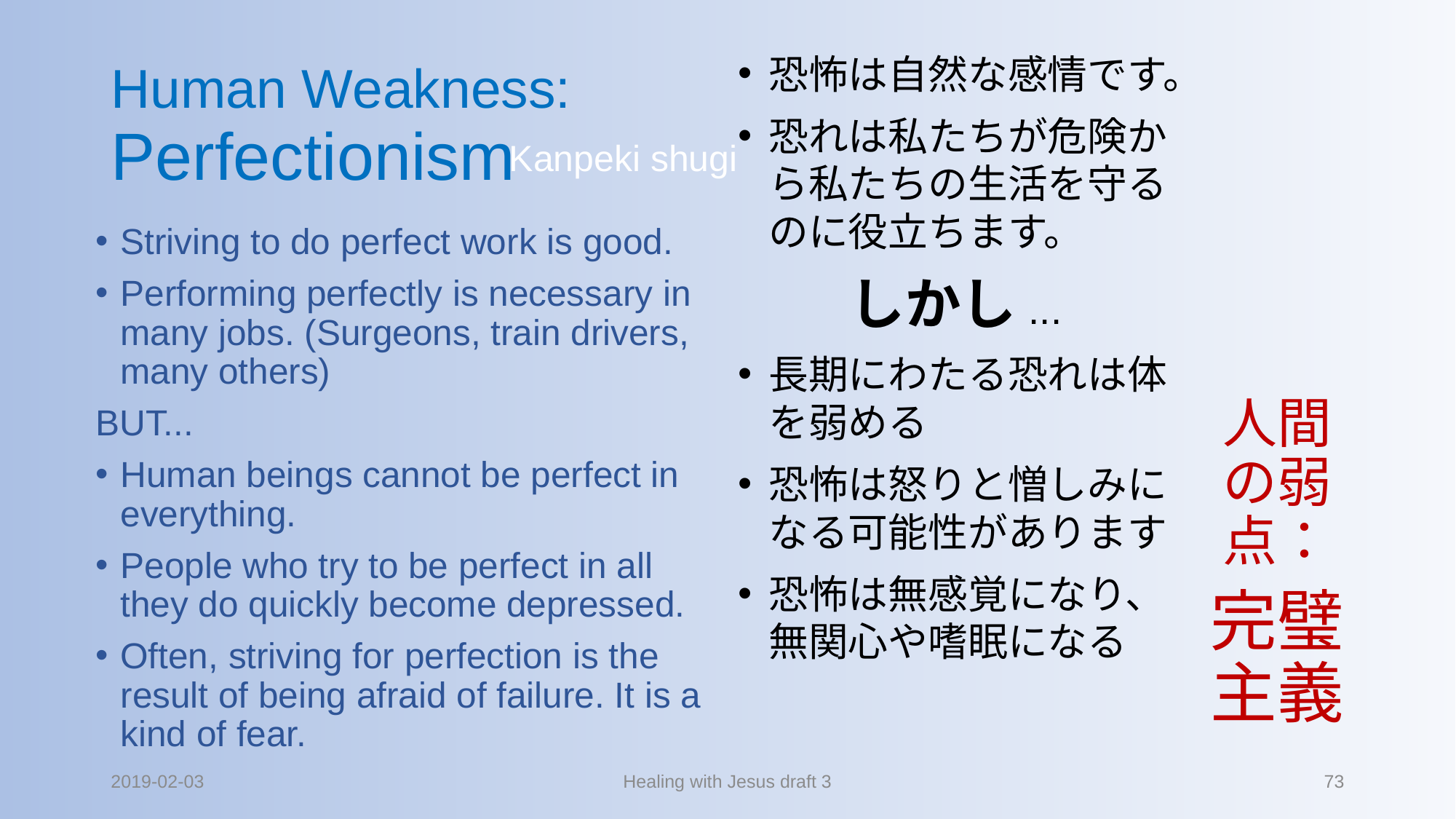

# Human Weakness: Perfectionism
恐怖は自然な感情です。
恐れは私たちが危険から私たちの生活を守るのに役立ちます。
しかし...
長期にわたる恐れは体を弱める
恐怖は怒りと憎しみになる可能性があります
恐怖は無感覚になり、無関心や嗜眠になる
人間の弱点：
完璧主義
Kanpeki shugi
Striving to do perfect work is good.
Performing perfectly is necessary in many jobs. (Surgeons, train drivers, many others)
BUT...
Human beings cannot be perfect in everything.
People who try to be perfect in all they do quickly become depressed.
Often, striving for perfection is the result of being afraid of failure. It is a kind of fear.
2019-02-03
Healing with Jesus draft 3
73